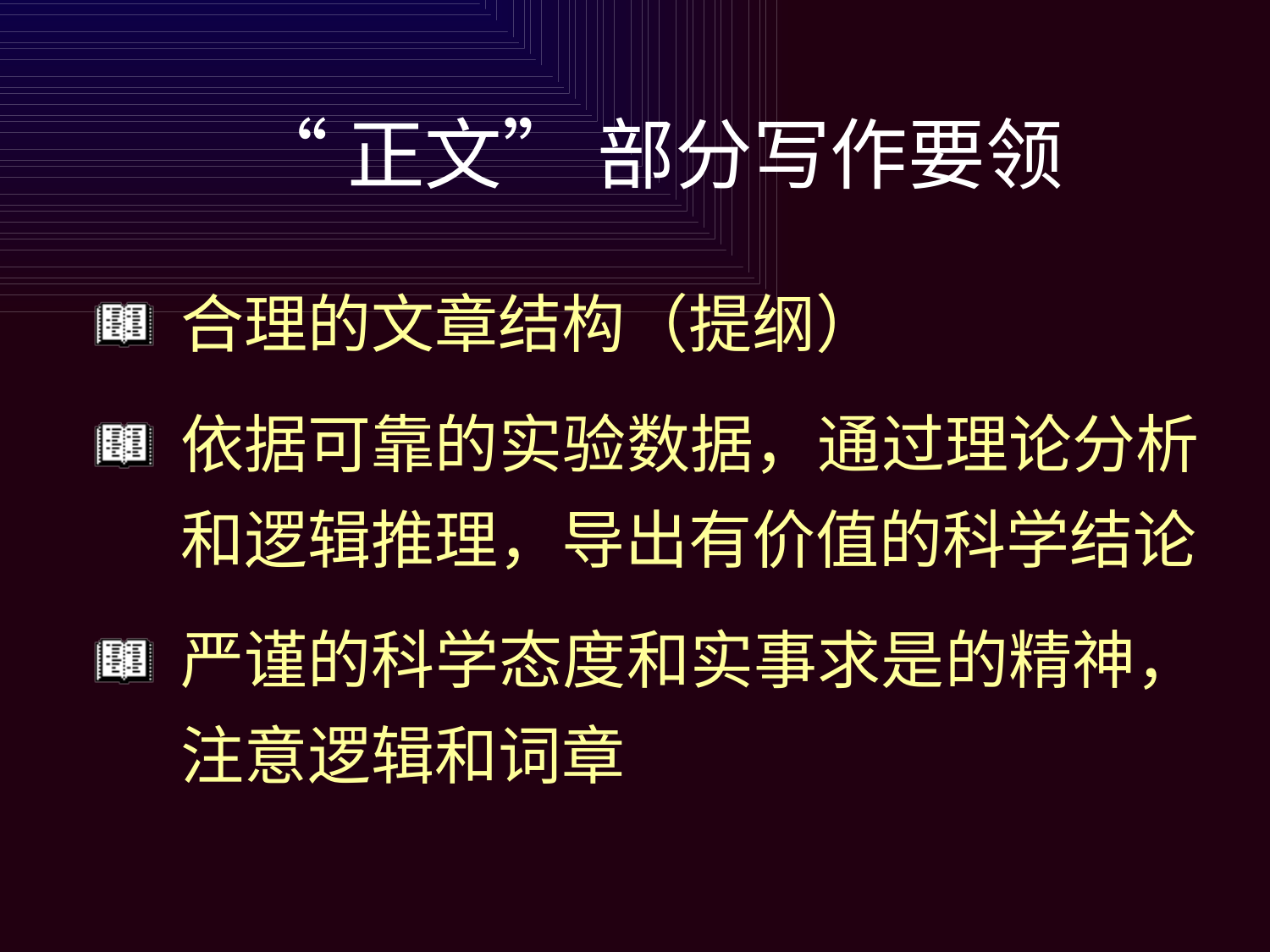

# “正文” 部分写作要领
合理的文章结构（提纲）
依据可靠的实验数据，通过理论分析和逻辑推理，导出有价值的科学结论
严谨的科学态度和实事求是的精神，注意逻辑和词章